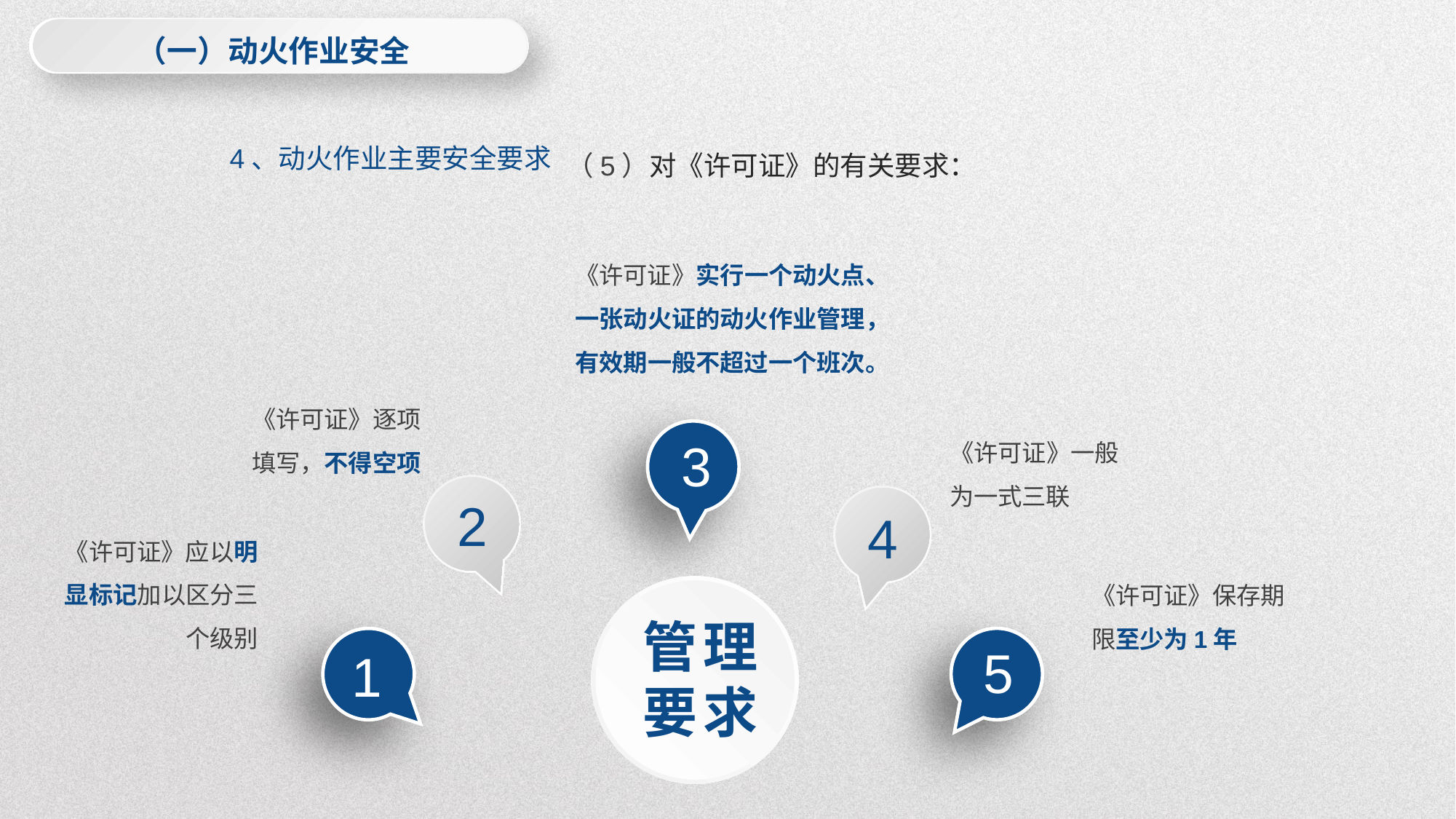

（一）动火作业安全

（5）对《许可证》的有关要求：
4、动火作业主要安全要求
《许可证》实行一个动火点、一张动火证的动火作业管理，有效期一般不超过一个班次。
《许可证》逐项填写，不得空项
《许可证》一般为一式三联

3

2
4
《许可证》应以明显标记加以区分三个级别
《许可证》保存期限至少为1年

管理要求

5
1